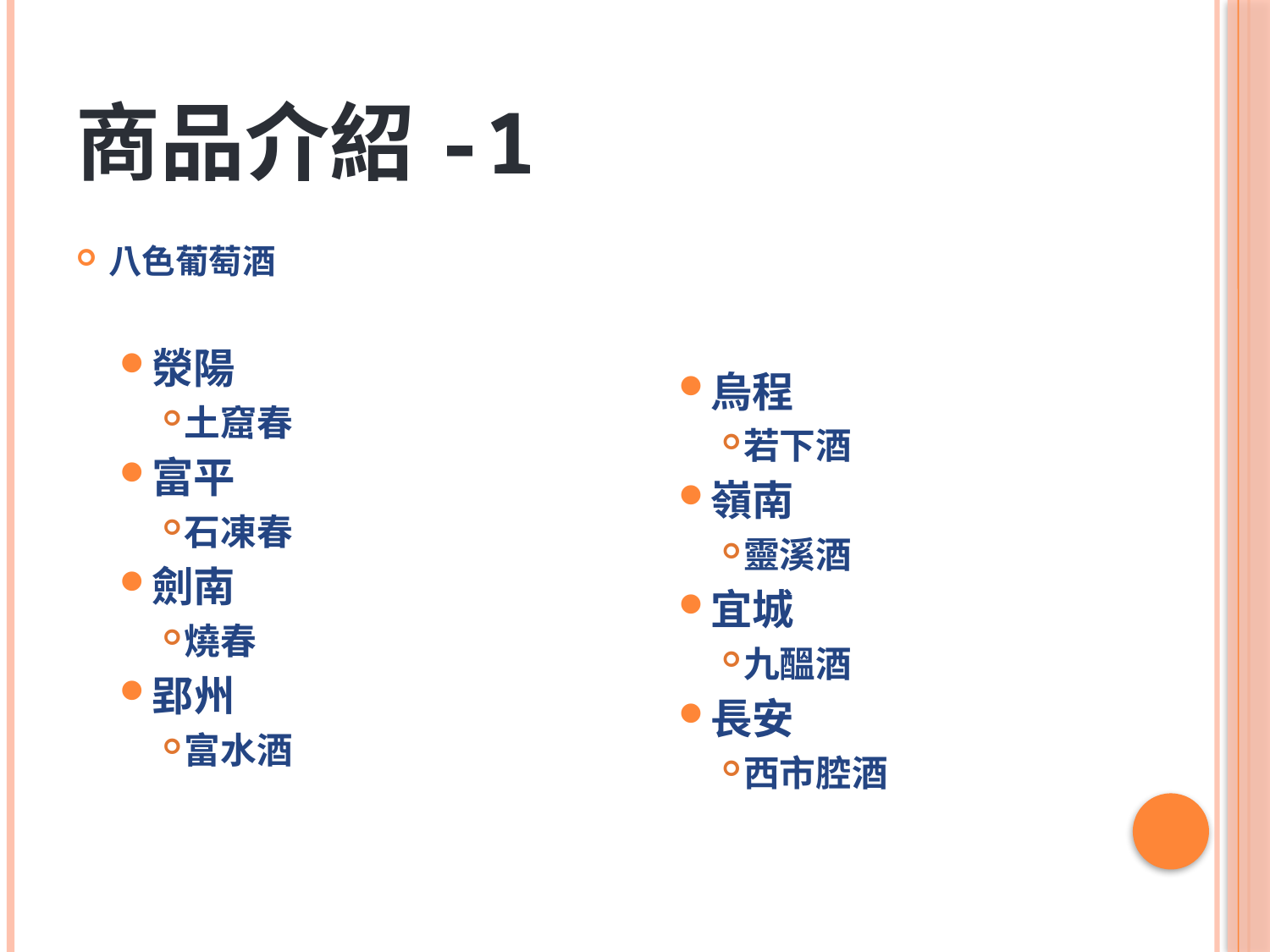

# 商品介紹-1

八色葡萄酒

滎陽
土窟春
富平
石凍春
劍南
燒春
郢州
富水酒

烏程
若下酒
嶺南
靈溪酒
宜城
九醞酒
長安
西市腔酒